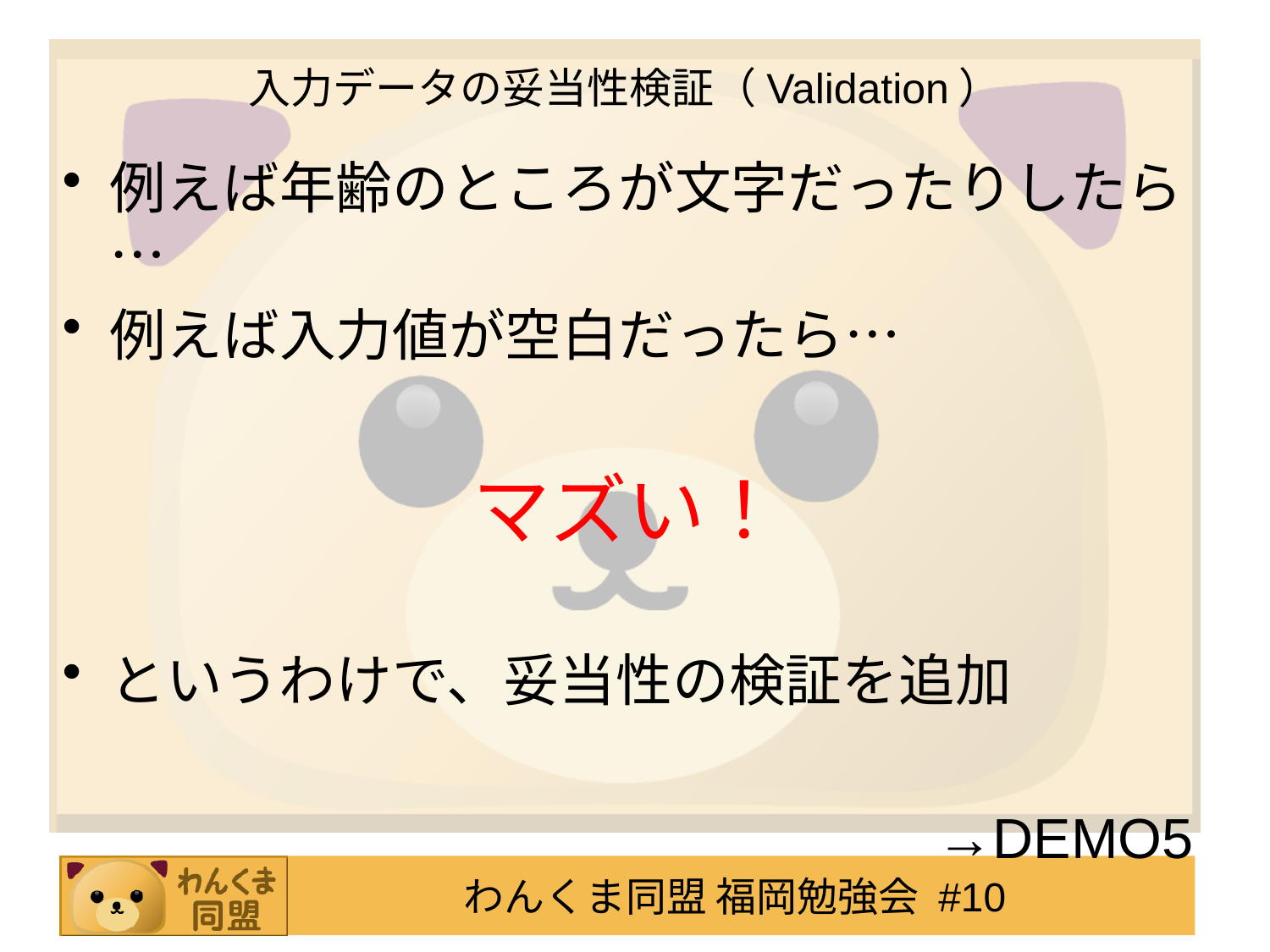

# 入力データの妥当性検証（Validation）
例えば年齢のところが文字だったりしたら…
例えば入力値が空白だったら…

マズい！

というわけで、妥当性の検証を追加

→DEMO5